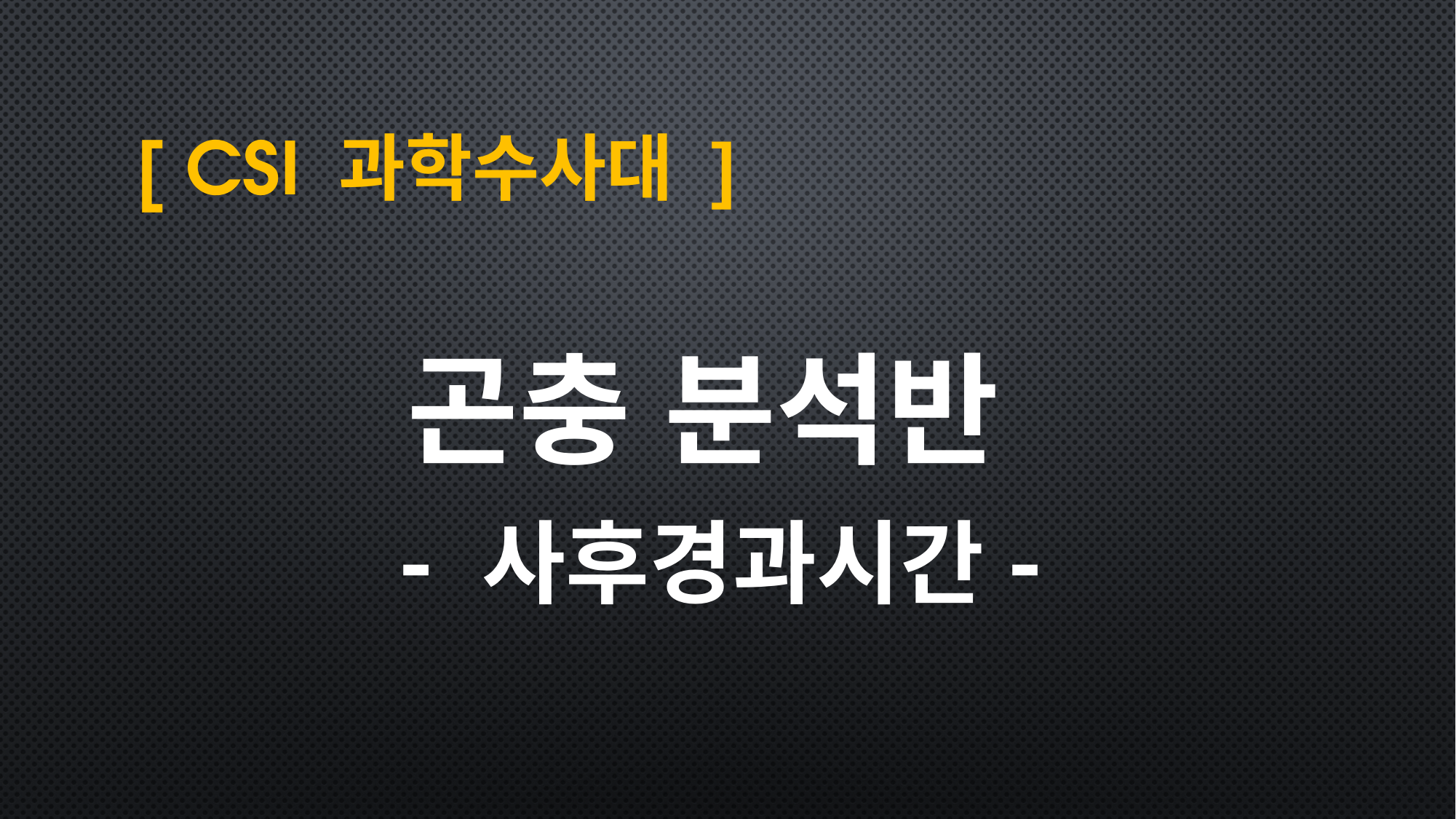

# [ CSI 과학수사대 ]
곤충 분석반
- 사후경과시간-